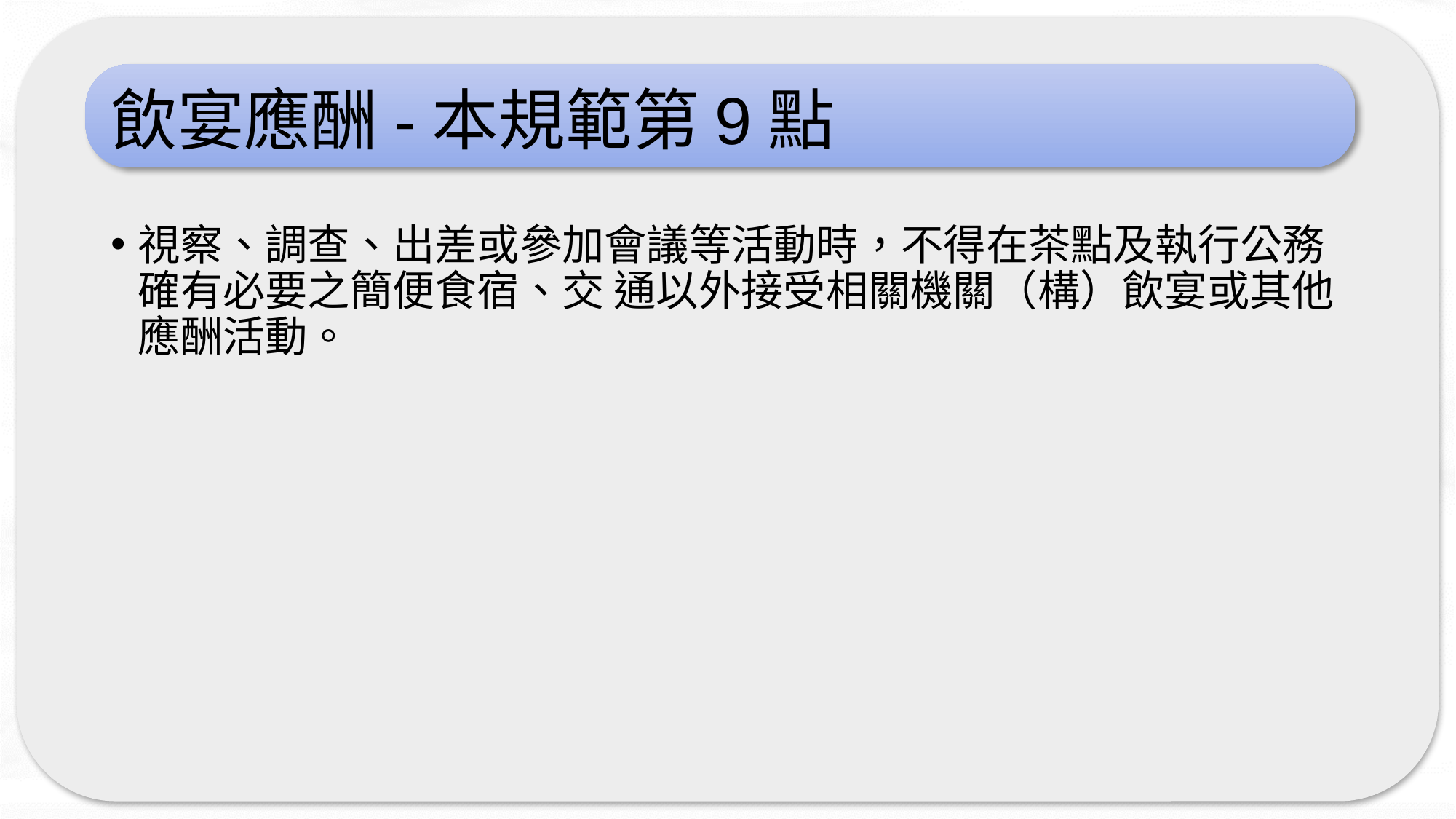

# 飲宴應酬-本規範第9點

視察、調查、出差或參加會議等活動時，不得在茶點及執行公務確有必要之簡便食宿、交 通以外接受相關機關（構）飲宴或其他應酬活動。